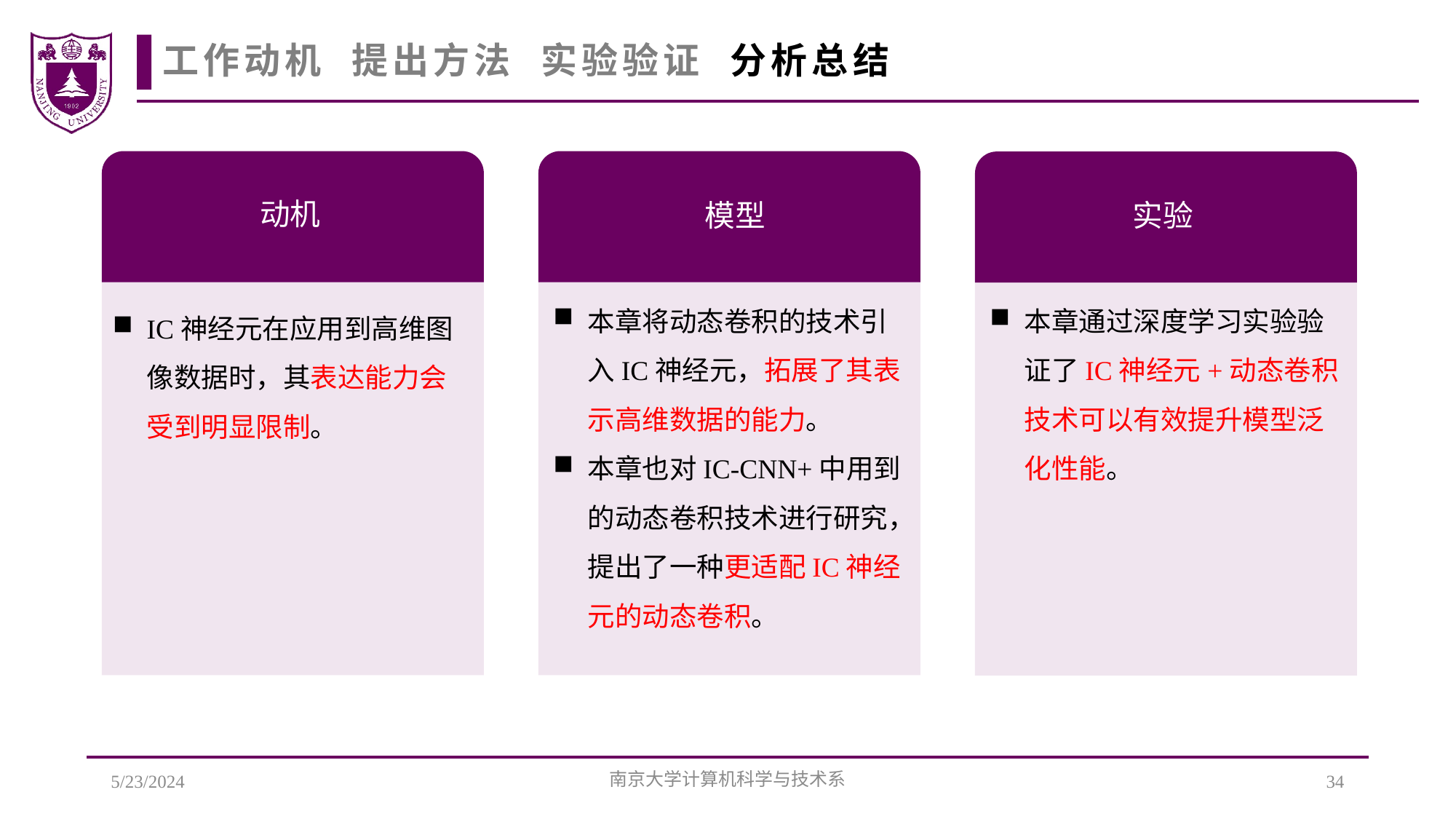

工作动机  提出方法  实验验证  分析总结

动机
模型
实验
本章将动态卷积的技术引入IC神经元，拓展了其表示高维数据的能力。
本章也对IC-CNN+中用到的动态卷积技术进行研究，提出了一种更适配IC神经元的动态卷积。
本章通过深度学习实验验证了IC神经元+动态卷积技术可以有效提升模型泛化性能。
IC神经元在应用到高维图像数据时，其表达能力会受到明显限制。
5/23/2024
南京大学计算机科学与技术系
34